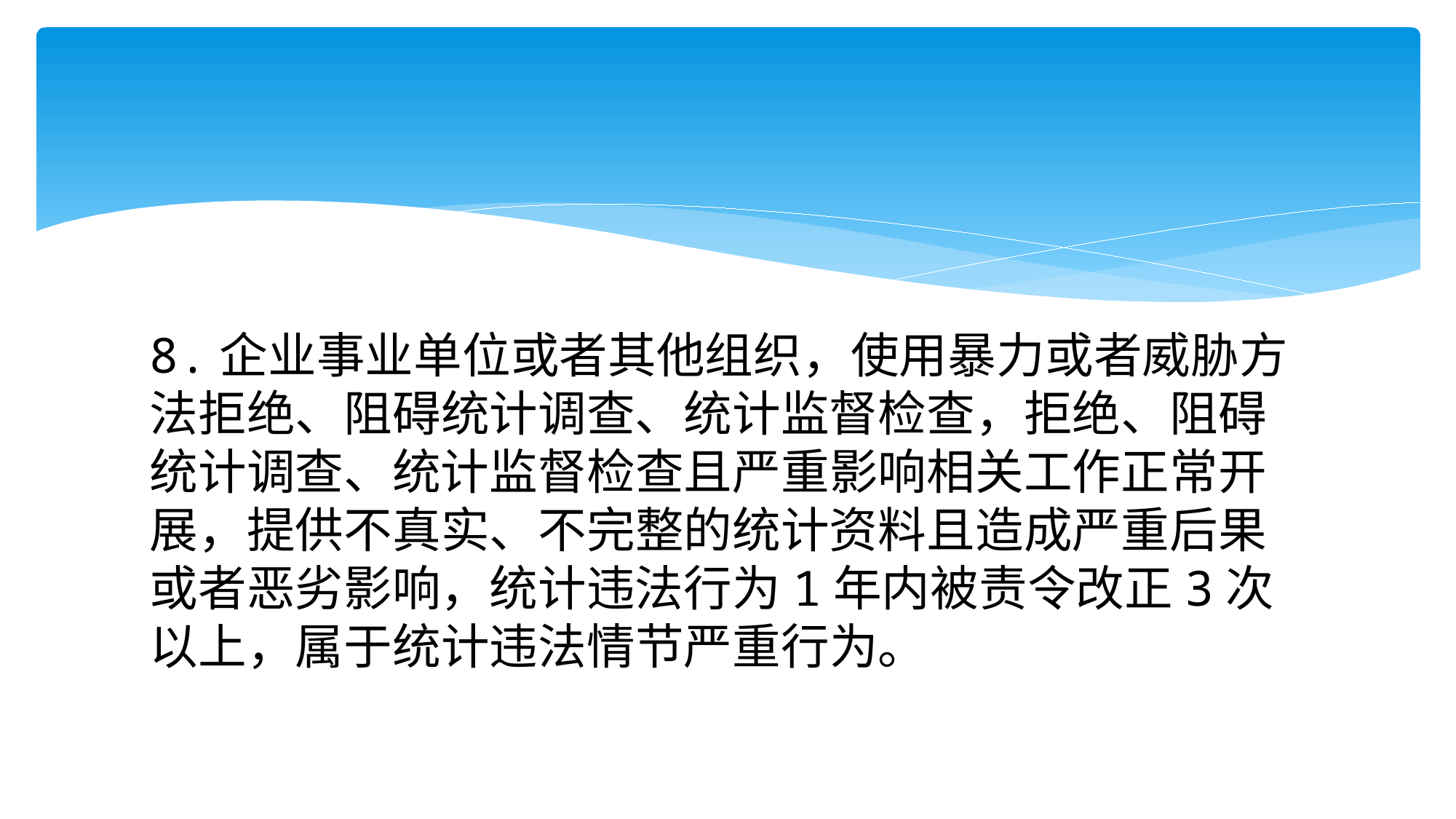

8.企业事业单位或者其他组织，使用暴力或者威胁方法拒绝、阻碍统计调查、统计监督检查，拒绝、阻碍统计调查、统计监督检查且严重影响相关工作正常开展，提供不真实、不完整的统计资料且造成严重后果或者恶劣影响，统计违法行为1年内被责令改正3次以上，属于统计违法情节严重行为。